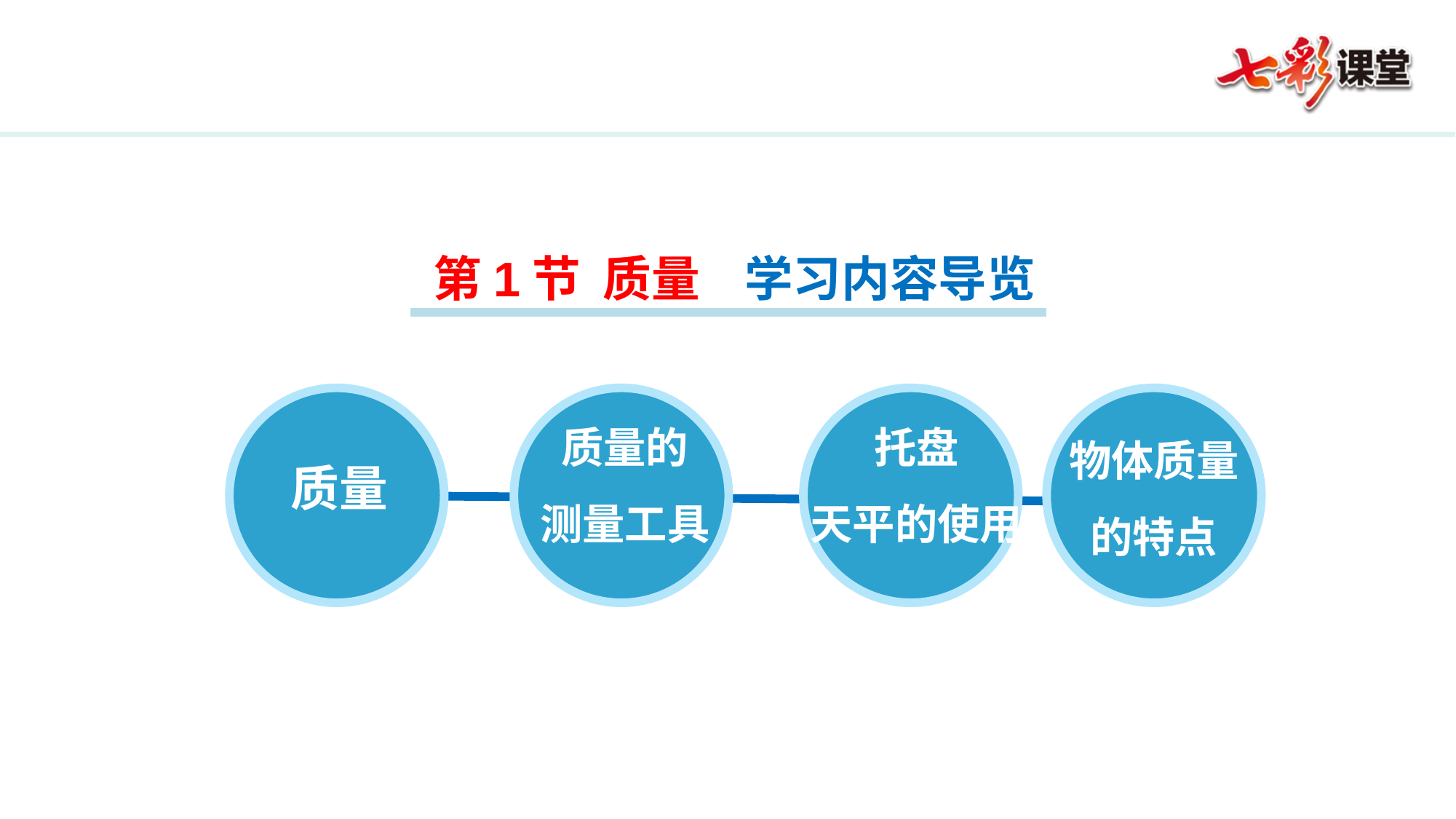

第1节  质量    学习内容导览

物体质量
的特点
托盘
天平的使用
质量
质量的
测量工具